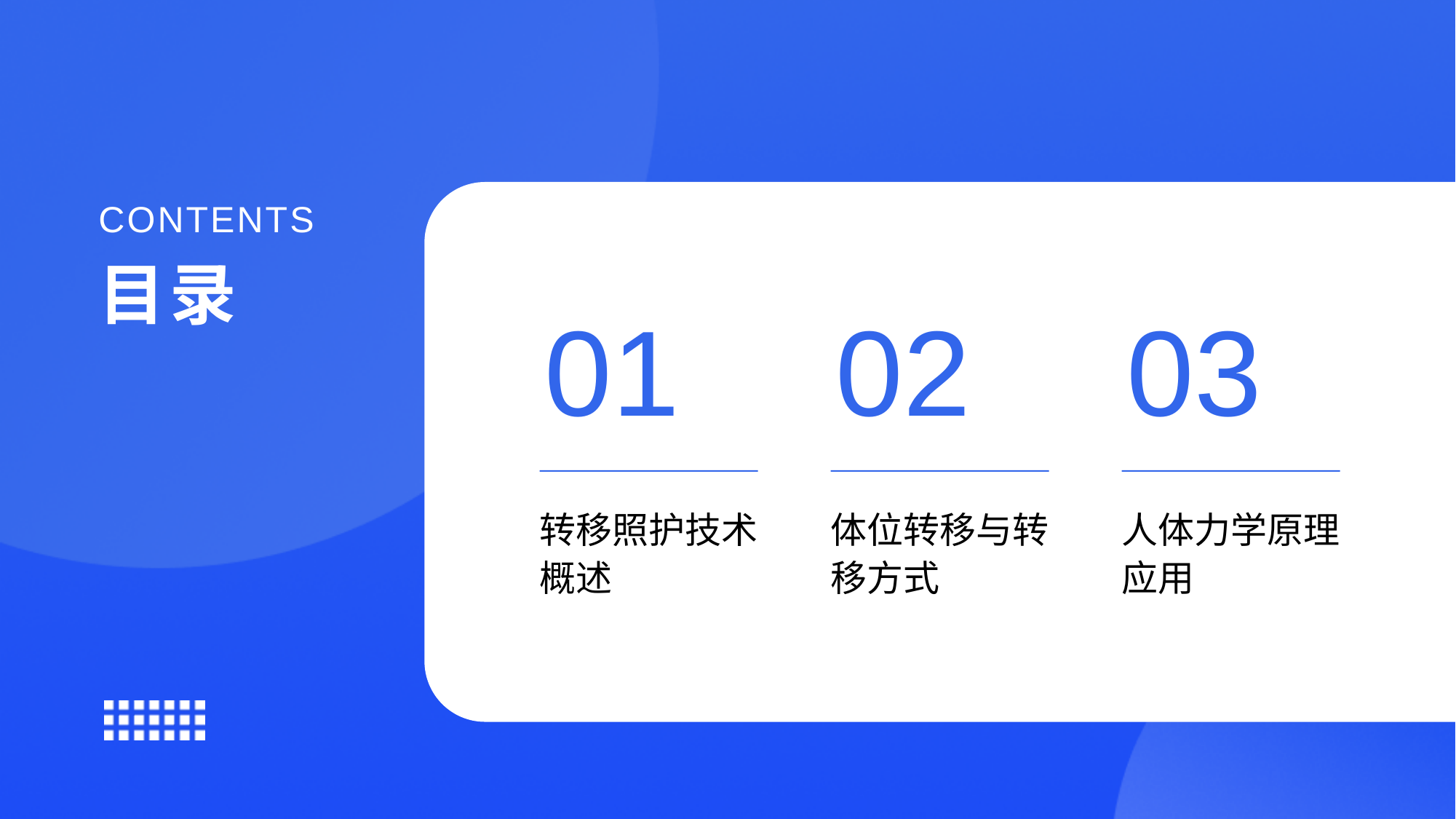

CONTENTS
目录
01
02
03

转移照护技术概述
体位转移与转移方式
人体力学原理应用